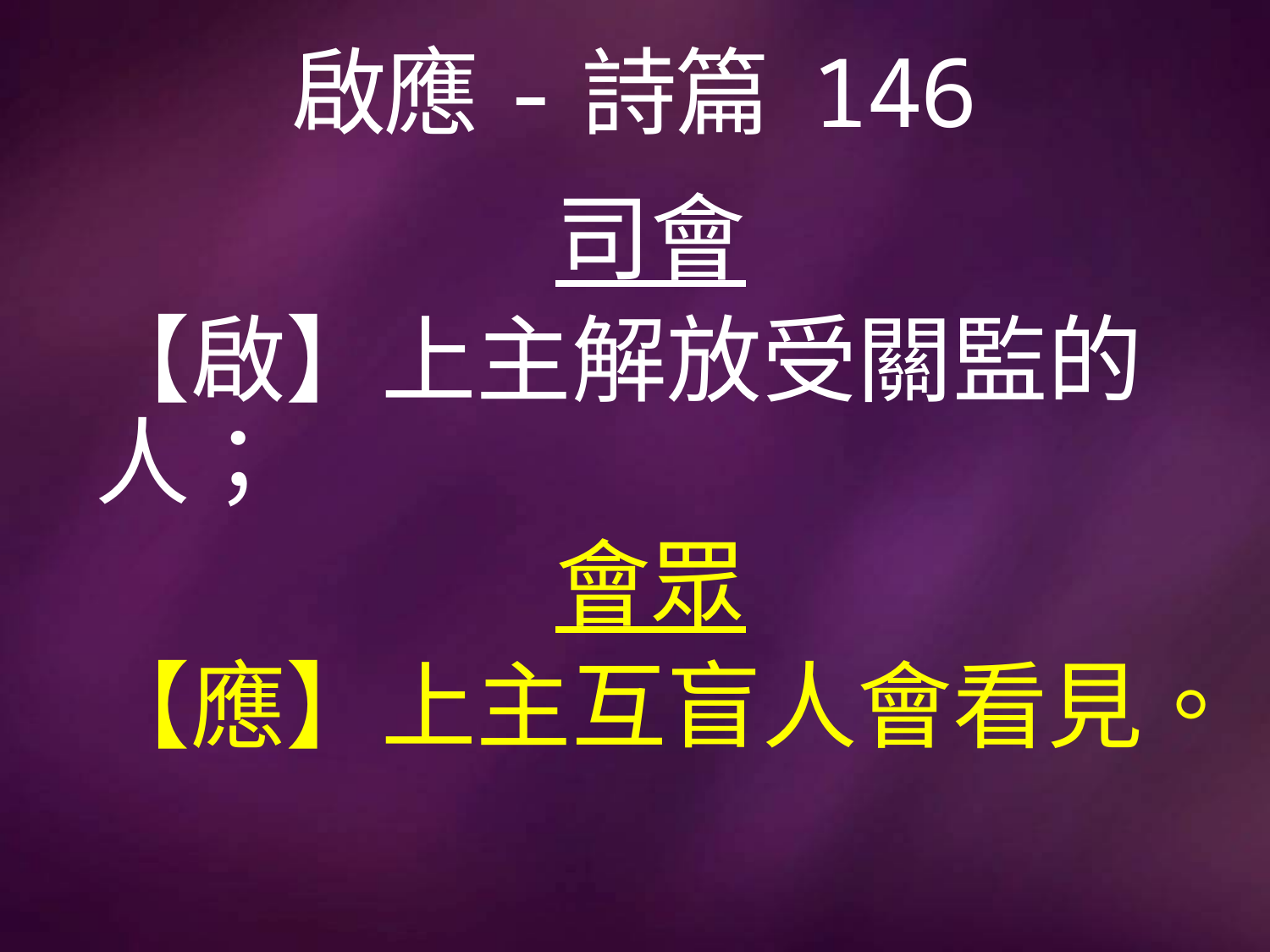

# 啟應-詩篇 146
司會
【啟】上主解放受關監的人；
會眾
【應】上主互盲人會看見。